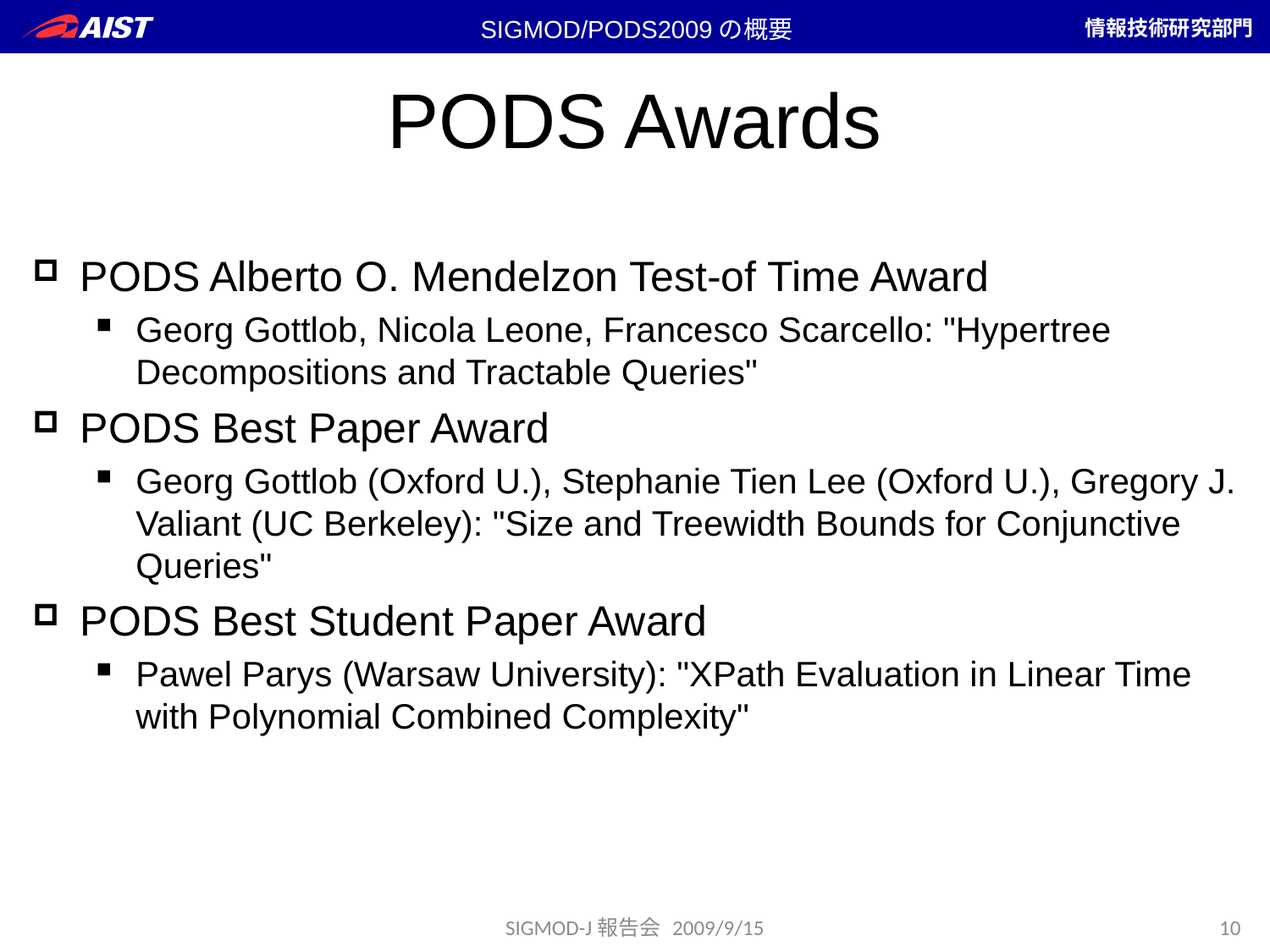

SIGMOD/PODS2009の概要
# PODS Awards
PODS Alberto O. Mendelzon Test-of Time Award
Georg Gottlob, Nicola Leone, Francesco Scarcello: "Hypertree Decompositions and Tractable Queries"
PODS Best Paper Award
Georg Gottlob (Oxford U.), Stephanie Tien Lee (Oxford U.), Gregory J. Valiant (UC Berkeley): "Size and Treewidth Bounds for Conjunctive Queries"
PODS Best Student Paper Award
Pawel Parys (Warsaw University): "XPath Evaluation in Linear Time with Polynomial Combined Complexity"

SIGMOD-J報告会 2009/9/15
10